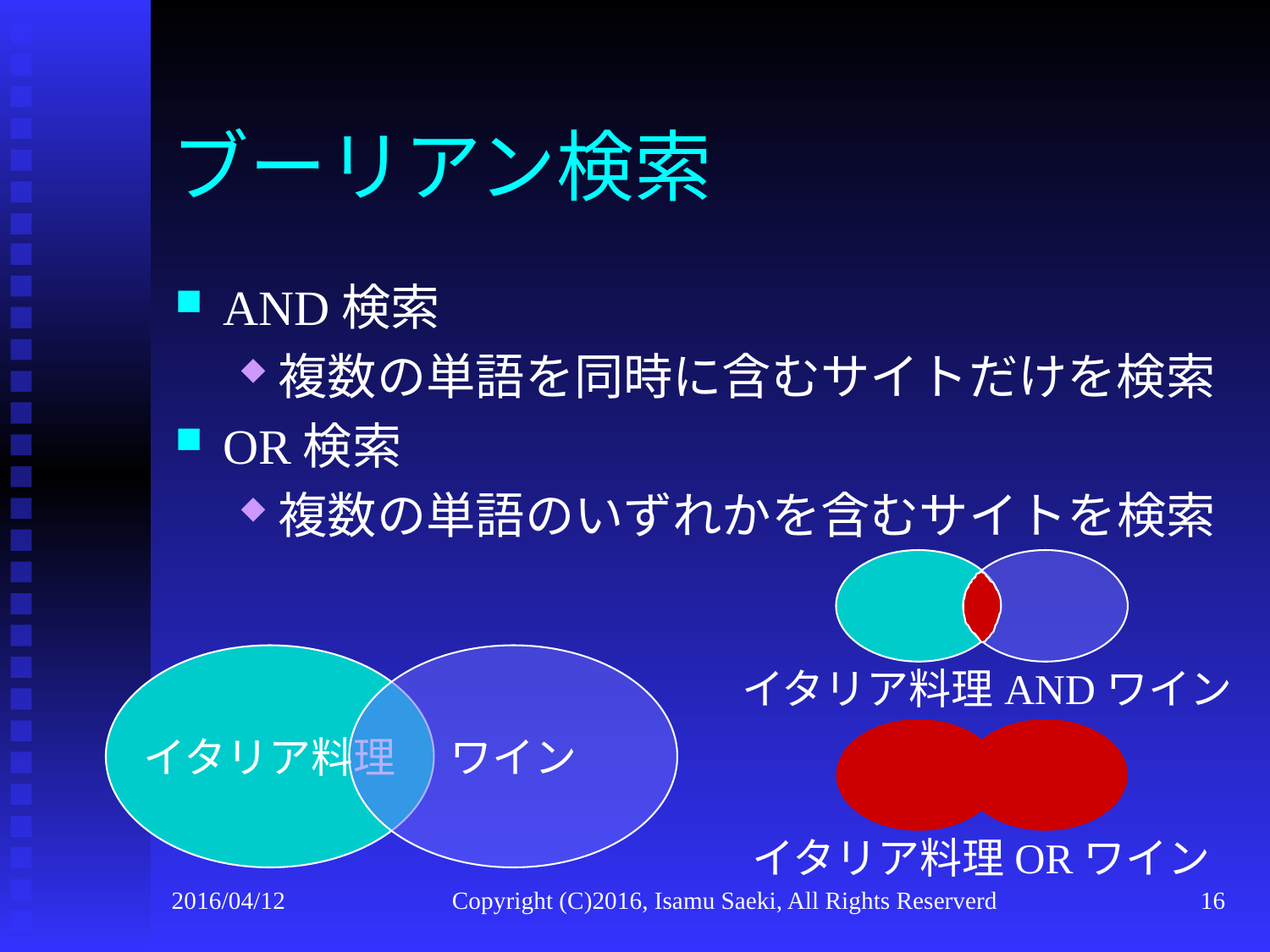

# ブーリアン検索
AND検索
複数の単語を同時に含むサイトだけを検索
OR検索
複数の単語のいずれかを含むサイトを検索

イタリア料理
ワイン
イタリア料理ANDワイン

イタリア料理ORワイン
2016/04/12
Copyright (C)2016, Isamu Saeki, All Rights Reserverd
16